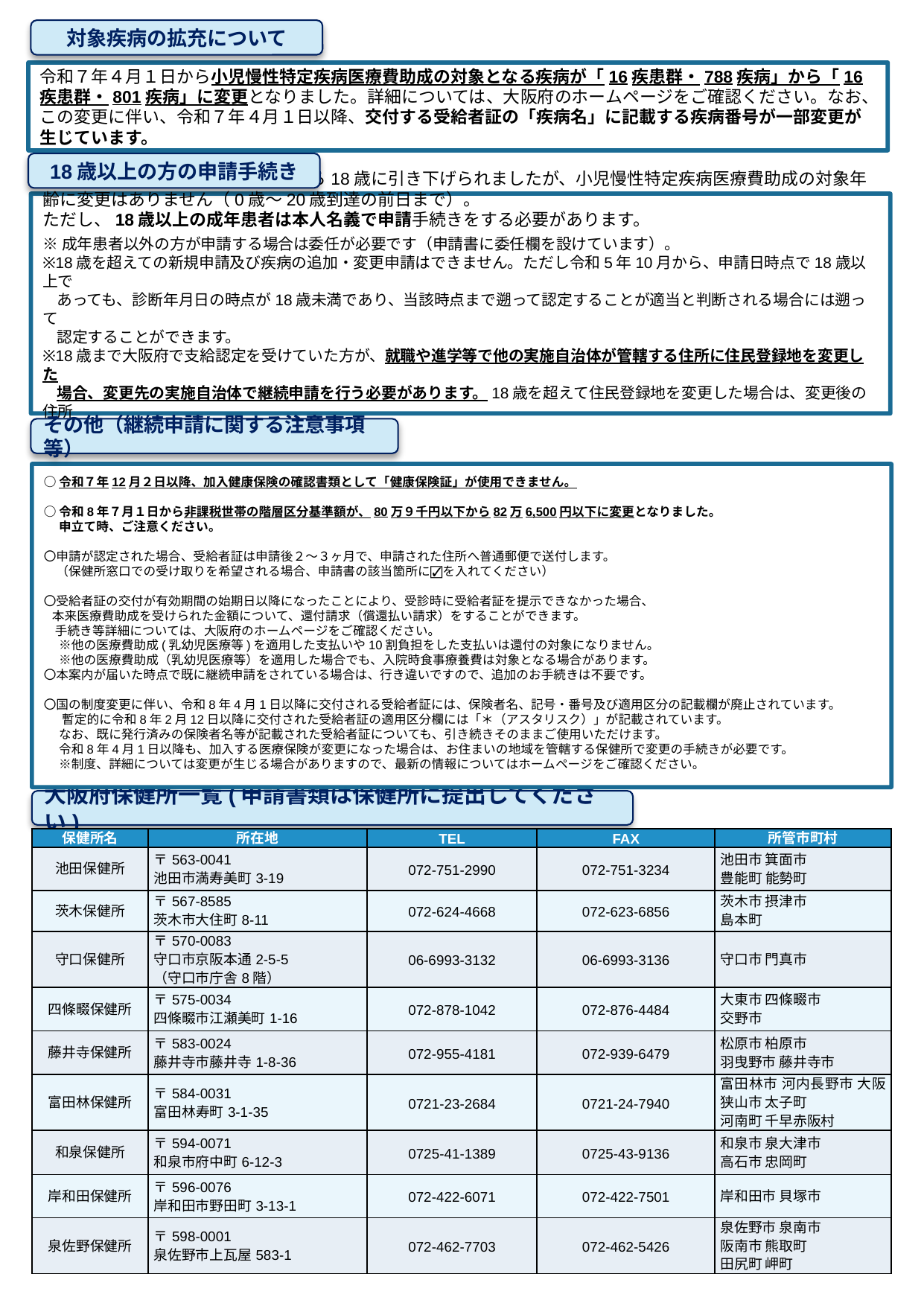

対象疾病の拡充について
令和７年４月１日から小児慢性特定疾病医療費助成の対象となる疾病が「16疾患群・788疾病」から「16疾患群・801疾病」に変更となりました。詳細については、大阪府のホームページをご確認ください。なお、この変更に伴い、令和７年４月１日以降、交付する受給者証の「疾病名」に記載する疾病番号が一部変更が生じています。
18歳以上の方の申請手続き
令和４年度から成人年齢が20歳から18歳に引き下げられましたが、小児慢性特定疾病医療費助成の対象年齢に変更はありません（0歳～20歳到達の前日まで）。
ただし、18歳以上の成年患者は本人名義で申請手続きをする必要があります。
※成年患者以外の方が申請する場合は委任が必要です（申請書に委任欄を設けています）。
※18歳を超えての新規申請及び疾病の追加・変更申請はできません。ただし令和5年10月から、申請日時点で18歳以上で
   あっても、診断年月日の時点が18歳未満であり、当該時点まで遡って認定することが適当と判断される場合には遡って
   認定することができます。
※18歳まで大阪府で支給認定を受けていた方が、就職や進学等で他の実施自治体が管轄する住所に住民登録地を変更した
   場合、変更先の実施自治体で継続申請を行う必要があります。18歳を超えて住民登録地を変更した場合は、変更後の住所
   を管轄する保健所等にご相談ください。
その他（継続申請に関する注意事項等）

○令和７年12月２日以降、加入健康保険の確認書類として「健康保険証」が使用できません。

○令和8年７月１日から非課税世帯の階層区分基準額が、80万９千円以下から82万6,500円以下に変更となりました。
　 申立て時、ご注意ください。

〇申請が認定された場合、受給者証は申請後２～３ヶ月で、申請された住所へ普通郵便で送付します。
　（保健所窓口での受け取りを希望される場合、申請書の該当箇所に☑を入れてください）

〇受給者証の交付が有効期間の始期日以降になったことにより、受診時に受給者証を提示できなかった場合、
   本来医療費助成を受けられた金額について、還付請求（償還払い請求）をすることができます。
   手続き等詳細については、大阪府のホームページをご確認ください。
　 ※他の医療費助成(乳幼児医療等)を適用した支払いや10割負担をした支払いは還付の対象になりません。
　 ※他の医療費助成（乳幼児医療等）を適用した場合でも、入院時食事療養費は対象となる場合があります。
〇本案内が届いた時点で既に継続申請をされている場合は、行き違いですので、追加のお手続きは不要です。

〇国の制度変更に伴い、令和8年4月1日以降に交付される受給者証には、保険者名、記号・番号及び適用区分の記載欄が廃止されています。
 　暫定的に令和8年2月12日以降に交付された受給者証の適用区分欄には「＊（アスタリスク）」が記載されています。
　 なお、既に発行済みの保険者名等が記載された受給者証についても、引き続きそのままご使用いただけます。
　 令和8年4月1日以降も、加入する医療保険が変更になった場合は、お住まいの地域を管轄する保健所で変更の手続きが必要です。
　 ※制度、詳細については変更が生じる場合がありますので、最新の情報についてはホームページをご確認ください。

大阪府保健所一覧(申請書類は保健所に提出してください)
| 保健所名 | 所在地 | TEL | FAX | 所管市町村 |
| --- | --- | --- | --- | --- |
| 池田保健所 | 〒563-0041 池田市満寿美町3-19 | 072-751-2990 | 072-751-3234 | 池田市 箕面市 豊能町 能勢町 |
| 茨木保健所 | 〒567-8585 茨木市大住町8-11 | 072-624-4668 | 072-623-6856 | 茨木市 摂津市 島本町 |
| 守口保健所 | 〒570-0083 守口市京阪本通2-5-5 （守口市庁舎8階） | 06-6993-3132 | 06-6993-3136 | 守口市 門真市 |
| 四條畷保健所 | 〒575-0034 四條畷市江瀬美町1-16 | 072-878-1042 | 072-876-4484 | 大東市 四條畷市 交野市 |
| 藤井寺保健所 | 〒583-0024 藤井寺市藤井寺1-8-36 | 072-955-4181 | 072-939-6479 | 松原市 柏原市 羽曳野市 藤井寺市 |
| 富田林保健所 | 〒584-0031 富田林寿町3-1-35 | 0721-23-2684 | 0721-24-7940 | 富田林市 河内長野市 大阪狭山市 太子町 河南町 千早赤阪村 |
| 和泉保健所 | 〒594-0071 和泉市府中町6-12-3 | 0725-41-1389 | 0725-43-9136 | 和泉市 泉大津市 高石市 忠岡町 |
| 岸和田保健所 | 〒596-0076 岸和田市野田町3-13-1 | 072-422-6071 | 072-422-7501 | 岸和田市 貝塚市 |
| 泉佐野保健所 | 〒598-0001 泉佐野市上瓦屋583-1 | 072-462-7703 | 072-462-5426 | 泉佐野市 泉南市 阪南市 熊取町 田尻町 岬町 |